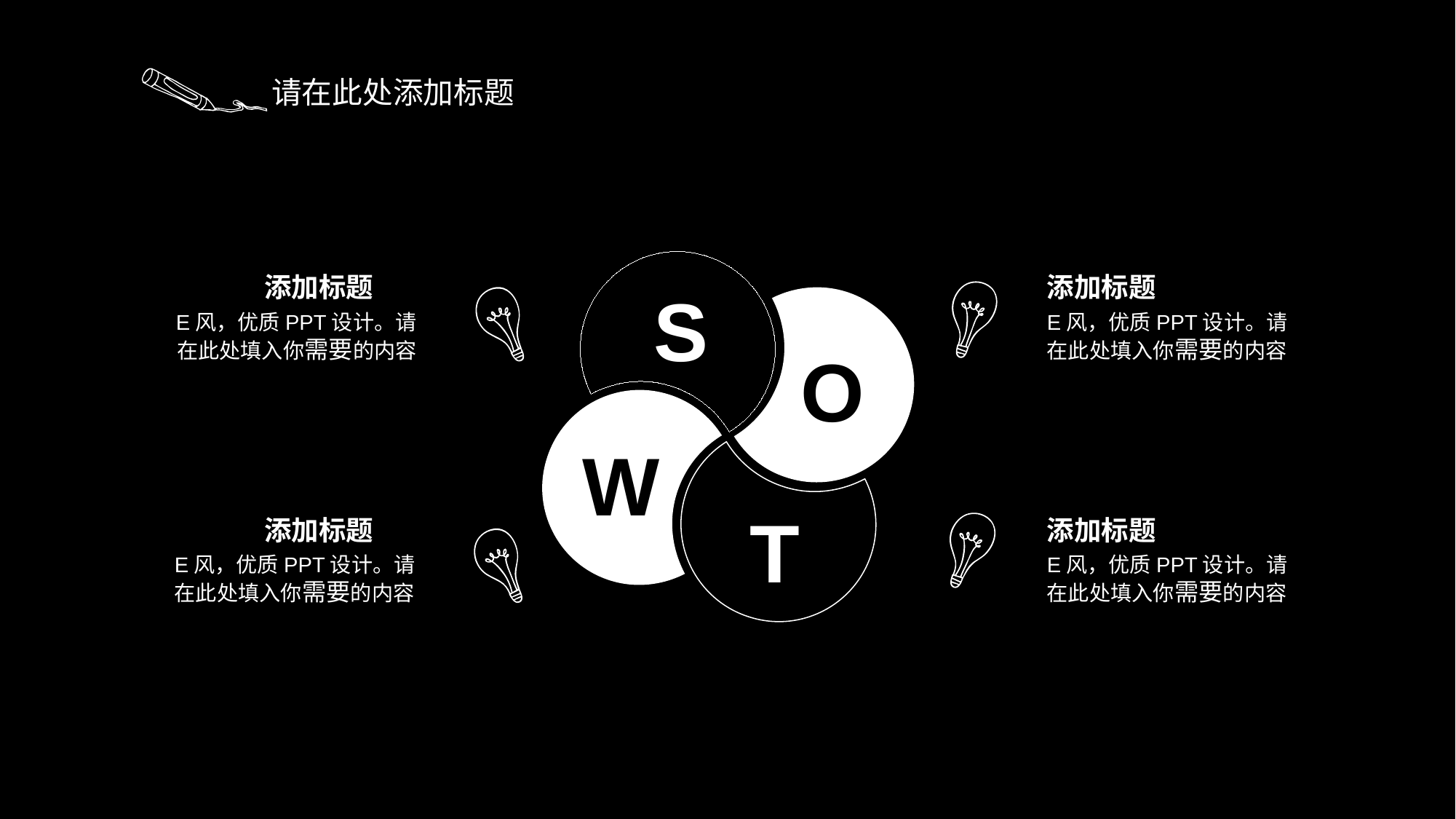

请在此处添加标题

添加标题
添加标题
S

E风，优质PPT设计。请在此处填入你需要的内容
E风，优质PPT设计。请在此处填入你需要的内容
O

W
T

添加标题
添加标题

E风，优质PPT设计。请在此处填入你需要的内容
E风，优质PPT设计。请在此处填入你需要的内容